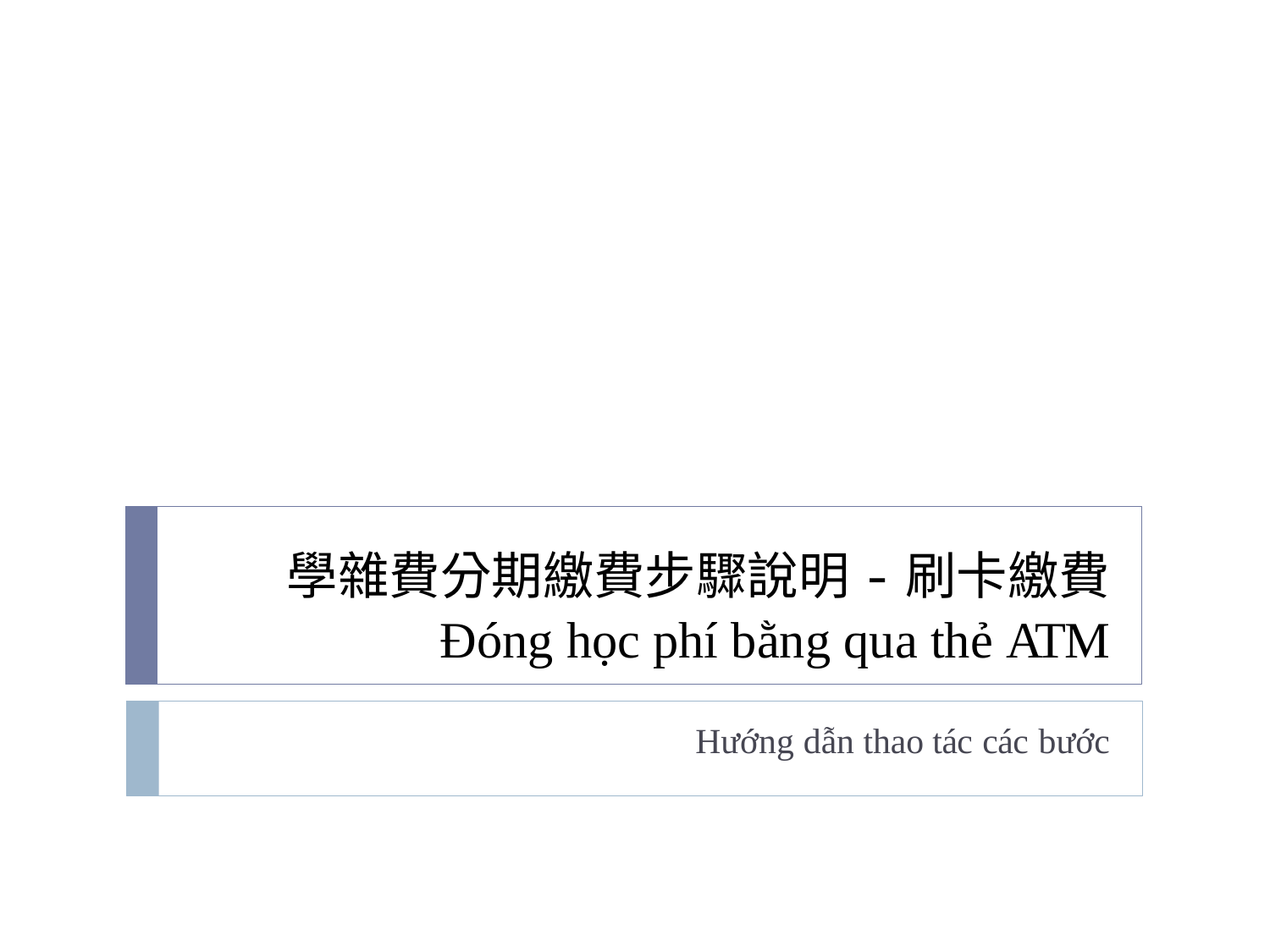

學雜費分期繳費步驟說明-刷卡繳費
Đóng học phí bằng qua thẻ ATM
Hướng dẫn thao tác các bước